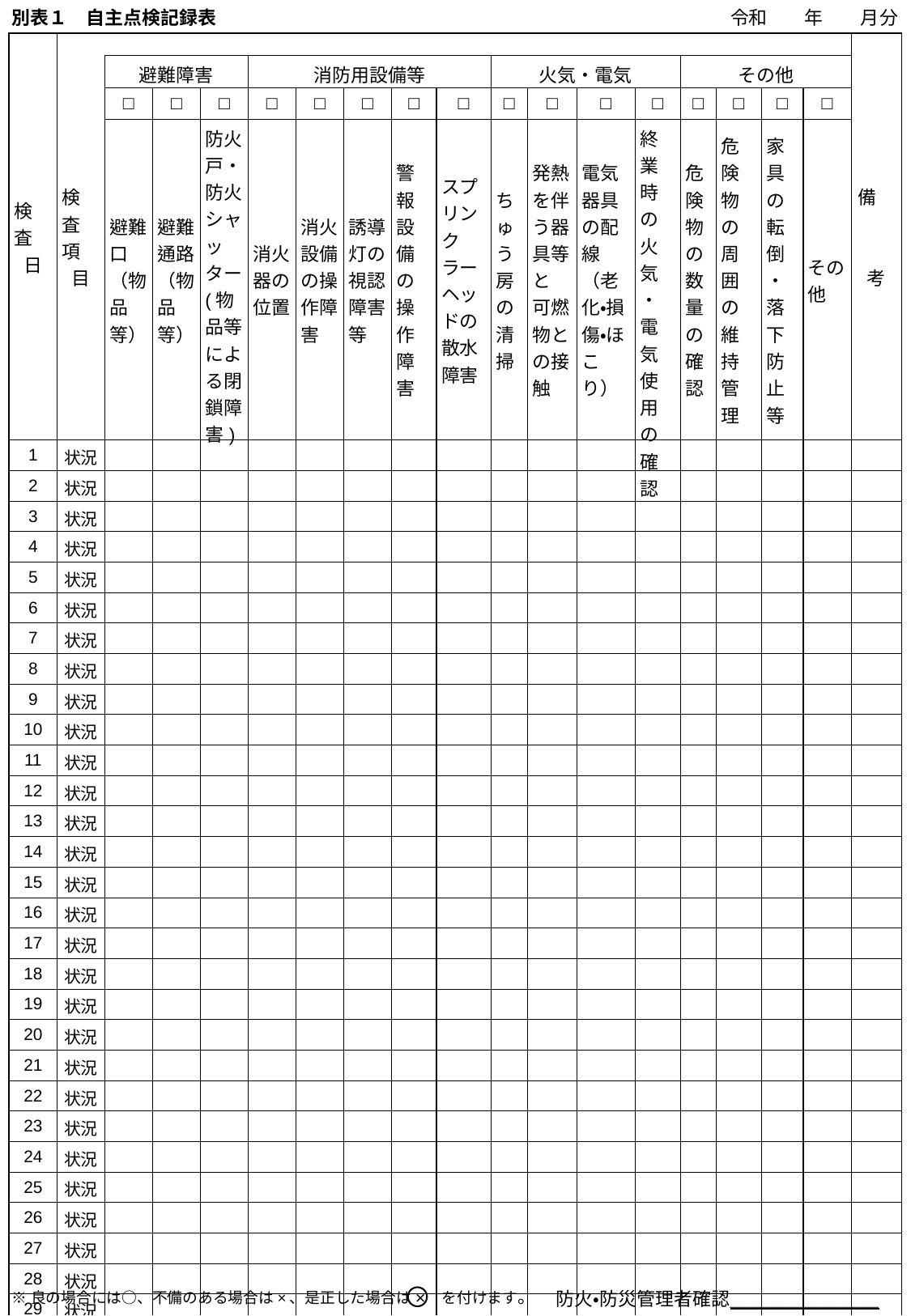

別表１　自主点検記録表
令和　　年　　月分
| 検　査　日 | 検　査　項　目 |  |  |  |  |  |  |  |  |  |  |  |  |  |  |  |  | 備　　　　　考 |
| --- | --- | --- | --- | --- | --- | --- | --- | --- | --- | --- | --- | --- | --- | --- | --- | --- | --- | --- |
|  |  | 避難障害 |  |  | 消防用設備等 |  |  |  |  | 火気・電気 |  |  |  | その他 |  |  |  |  |
|  |  | □ | □ | □ | □ | □ | □ | □ | □ | □ | □ | □ | □ | □ | □ | □ | □ |  |
|  |  | 避難口（物品等） | 避難通路（物品等） | 防火戸・防火シャッター (物品等による閉鎖障害) | 消火器の位置 | 消火設備の操作障害 | 誘導灯の視認障害等 | 警報設備の操作障害 | スプリンクラーヘッドの散水障害 | ちゅう房の清掃 | 発熱を伴う器具等と 可燃物との接触 | 電気器具の配線 （老化・損傷・ほこり） | 終業時の火気・ 電気使用の確認 | 危険物の数量の確認 | 危険物の周囲の維持管理 | 家具の転倒・落下防止等 | その他 |  |
| 1 | 状況 |  |  |  |  |  |  |  |  |  |  |  |  |  |  |  |  |  |
| 2 | 状況 |  |  |  |  |  |  |  |  |  |  |  |  |  |  |  |  |  |
| 3 | 状況 |  |  |  |  |  |  |  |  |  |  |  |  |  |  |  |  |  |
| 4 | 状況 |  |  |  |  |  |  |  |  |  |  |  |  |  |  |  |  |  |
| 5 | 状況 |  |  |  |  |  |  |  |  |  |  |  |  |  |  |  |  |  |
| 6 | 状況 |  |  |  |  |  |  |  |  |  |  |  |  |  |  |  |  |  |
| 7 | 状況 |  |  |  |  |  |  |  |  |  |  |  |  |  |  |  |  |  |
| 8 | 状況 |  |  |  |  |  |  |  |  |  |  |  |  |  |  |  |  |  |
| 9 | 状況 |  |  |  |  |  |  |  |  |  |  |  |  |  |  |  |  |  |
| 10 | 状況 |  |  |  |  |  |  |  |  |  |  |  |  |  |  |  |  |  |
| 11 | 状況 |  |  |  |  |  |  |  |  |  |  |  |  |  |  |  |  |  |
| 12 | 状況 |  |  |  |  |  |  |  |  |  |  |  |  |  |  |  |  |  |
| 13 | 状況 |  |  |  |  |  |  |  |  |  |  |  |  |  |  |  |  |  |
| 14 | 状況 |  |  |  |  |  |  |  |  |  |  |  |  |  |  |  |  |  |
| 15 | 状況 |  |  |  |  |  |  |  |  |  |  |  |  |  |  |  |  |  |
| 16 | 状況 |  |  |  |  |  |  |  |  |  |  |  |  |  |  |  |  |  |
| 17 | 状況 |  |  |  |  |  |  |  |  |  |  |  |  |  |  |  |  |  |
| 18 | 状況 |  |  |  |  |  |  |  |  |  |  |  |  |  |  |  |  |  |
| 19 | 状況 |  |  |  |  |  |  |  |  |  |  |  |  |  |  |  |  |  |
| 20 | 状況 |  |  |  |  |  |  |  |  |  |  |  |  |  |  |  |  |  |
| 21 | 状況 |  |  |  |  |  |  |  |  |  |  |  |  |  |  |  |  |  |
| 22 | 状況 |  |  |  |  |  |  |  |  |  |  |  |  |  |  |  |  |  |
| 23 | 状況 |  |  |  |  |  |  |  |  |  |  |  |  |  |  |  |  |  |
| 24 | 状況 |  |  |  |  |  |  |  |  |  |  |  |  |  |  |  |  |  |
| 25 | 状況 |  |  |  |  |  |  |  |  |  |  |  |  |  |  |  |  |  |
| 26 | 状況 |  |  |  |  |  |  |  |  |  |  |  |  |  |  |  |  |  |
| 27 | 状況 |  |  |  |  |  |  |  |  |  |  |  |  |  |  |  |  |  |
| 28 | 状況 |  |  |  |  |  |  |  |  |  |  |  |  |  |  |  |  |  |
| 29 | 状況 |  |  |  |  |  |  |  |  |  |  |  |  |  |  |  |  |  |
| 30 | 状況 |  |  |  |  |  |  |  |  |  |  |  |  |  |  |  |  |  |
| 31 | 状況 |  |  |  |  |  |  |  |  |  |  |  |  |  |  |  |  |  |
※良の場合には○、不備のある場合は×、是正した場合は　　を付けます。
防火・防災管理者確認＿＿＿＿＿＿＿＿
×